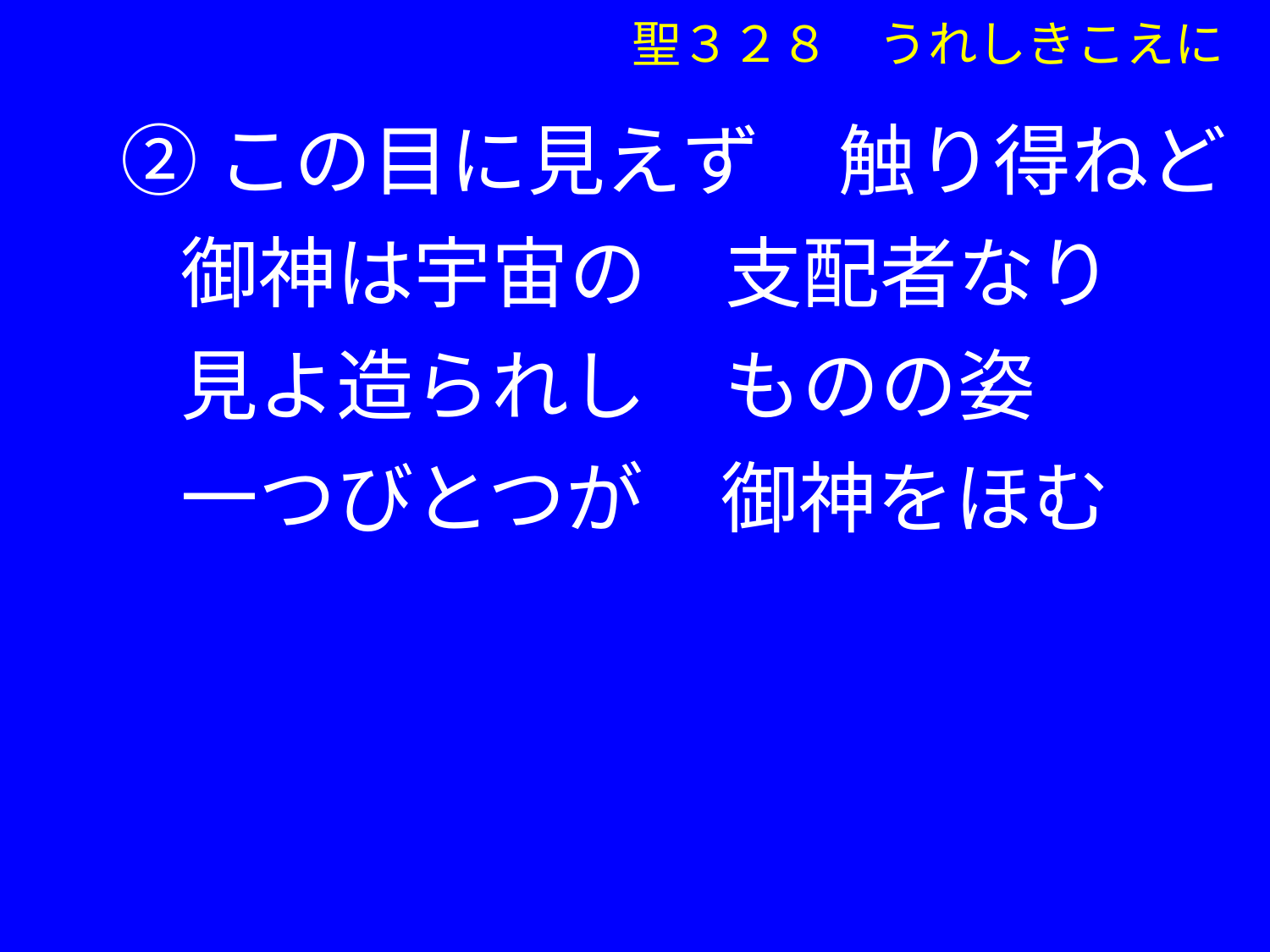

②この目に見えず　触り得ねど
　御神は宇宙の　支配者なり
　見よ造られし　ものの姿
　一つびとつが　御神をほむ

聖３２８　うれしきこえに